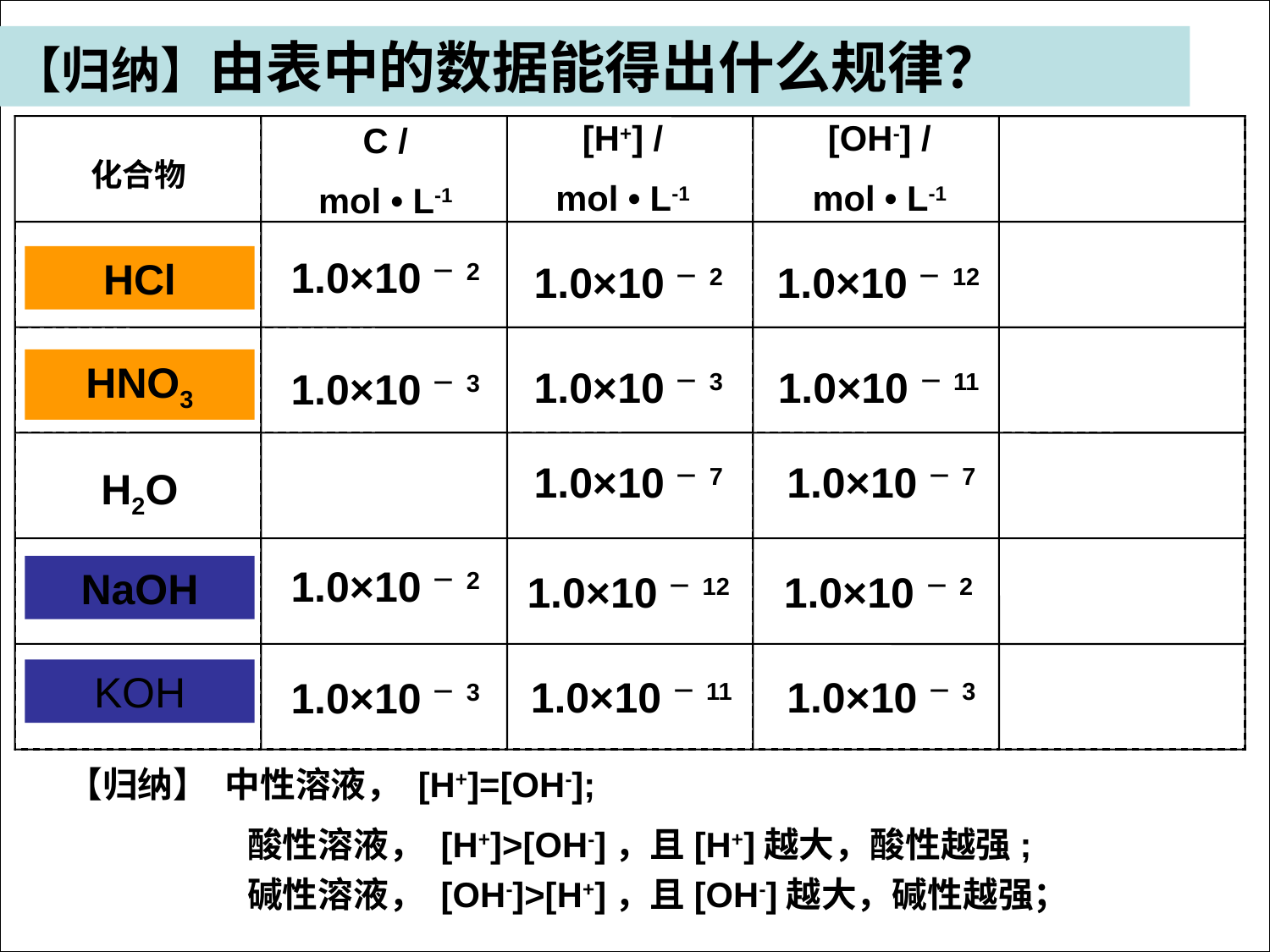

【归纳】由表中的数据能得出什么规律？
计算室温下，下列水溶液的[H+]、[OH-]
[H+] /
mol • L-1
[OH-] /
mol • L-1
C /
mol • L-1

化合物

1.0×10－2
HCl

1.0×10－3
HNO3

H2O

1.0×10－2
NaOH

1.0×10－3
KOH

HCl
1.0×10－2
1.0×10－12
HNO3
1.0×10－3
1.0×10－11
1.0×10－7
1.0×10－7
H2O
NaOH
1.0×10－12
1.0×10－2
KOH
1.0×10－11
1.0×10－3
【归纳】  中性溶液， [H+]=[OH-];
酸性溶液， [H+]>[OH-]，且[H+]越大，酸性越强;
碱性溶液， [OH-]>[H+]，且[OH-]越大，碱性越强；